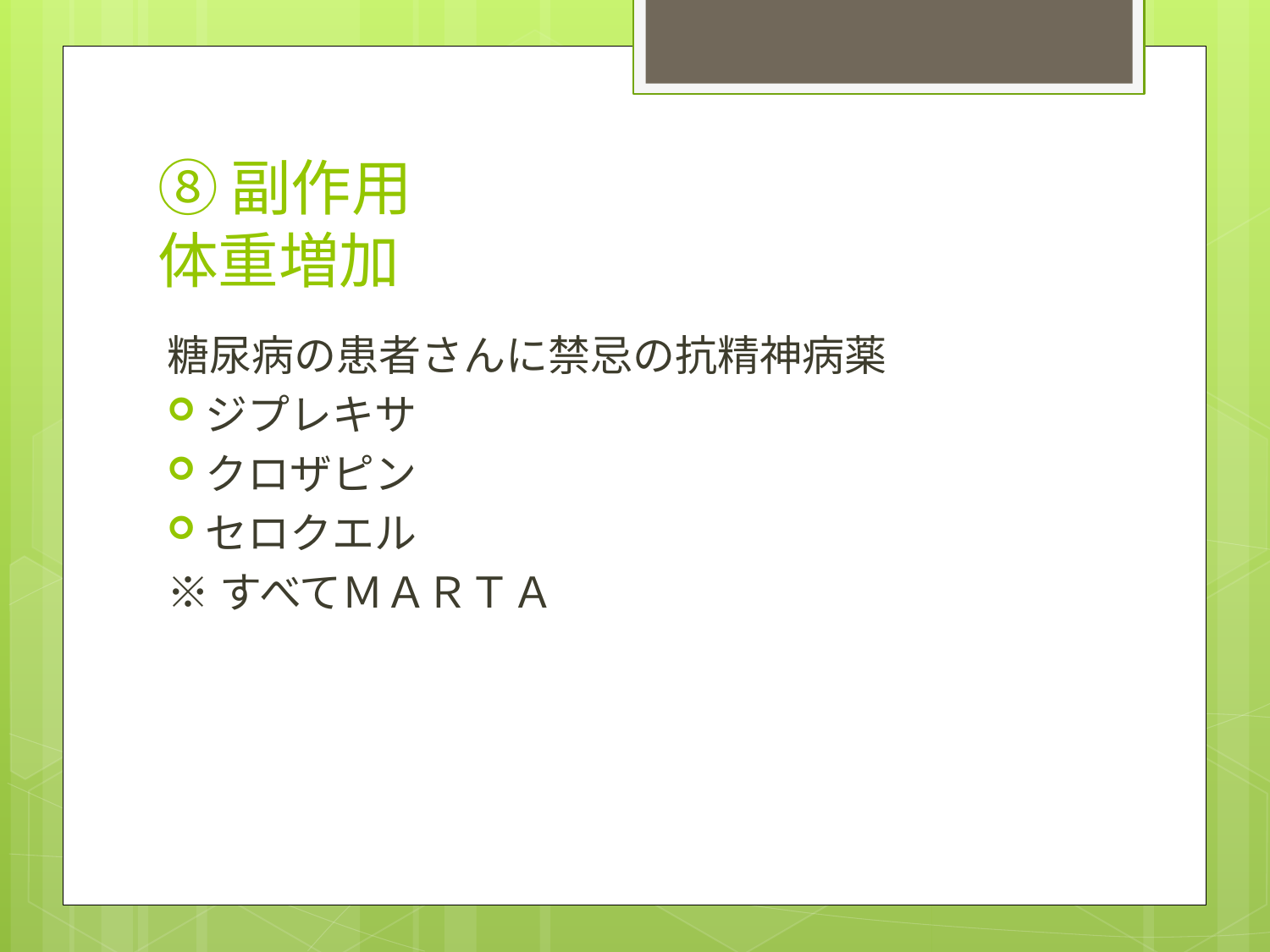

# ⑧副作用 体重増加
糖尿病の患者さんに禁忌の抗精神病薬
ジプレキサ
クロザピン
セロクエル
※すべてＭＡＲＴＡ